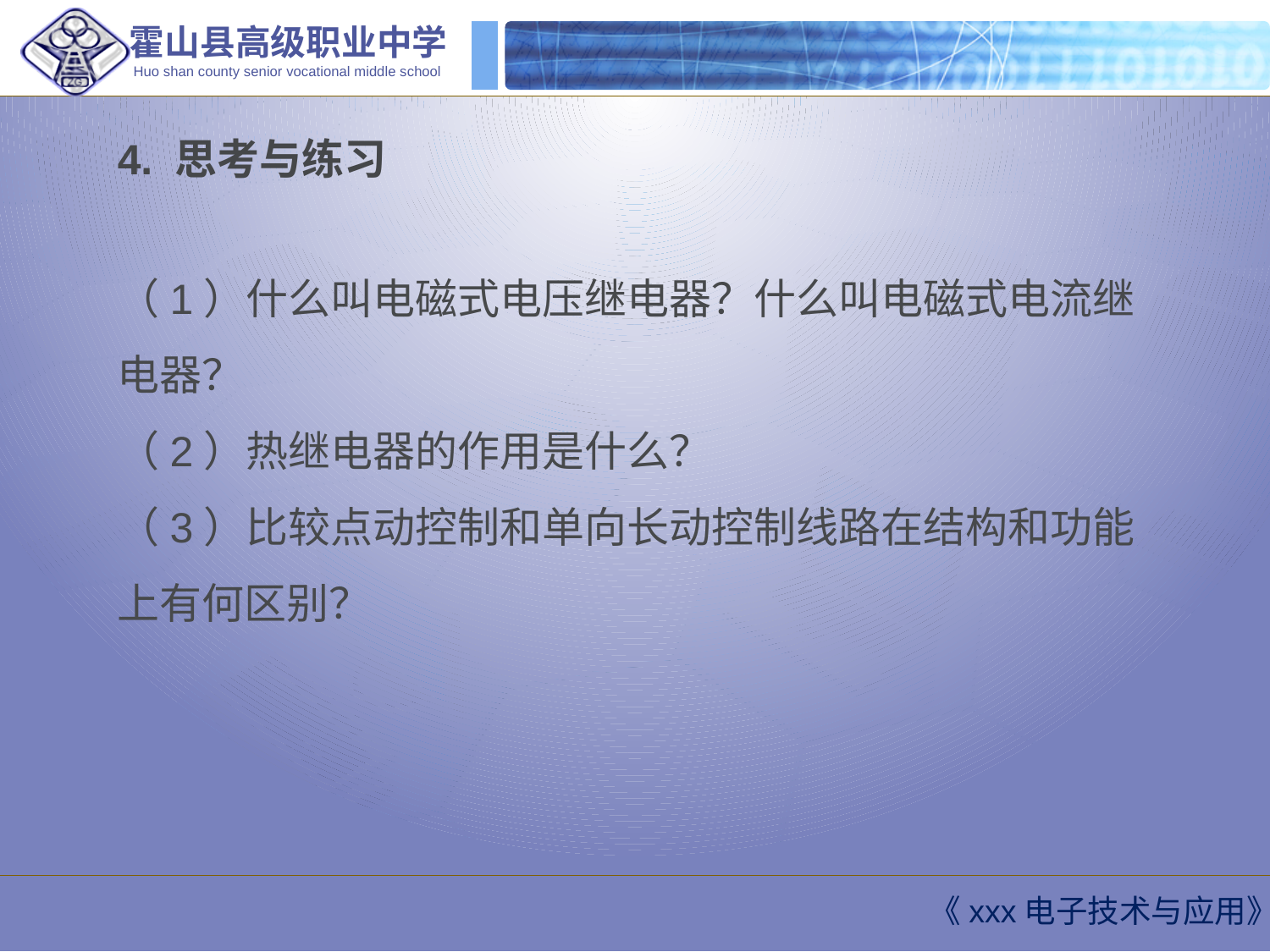

4. 思考与练习

（1）什么叫电磁式电压继电器？什么叫电磁式电流继电器？
（2）热继电器的作用是什么？
（3）比较点动控制和单向长动控制线路在结构和功能上有何区别？